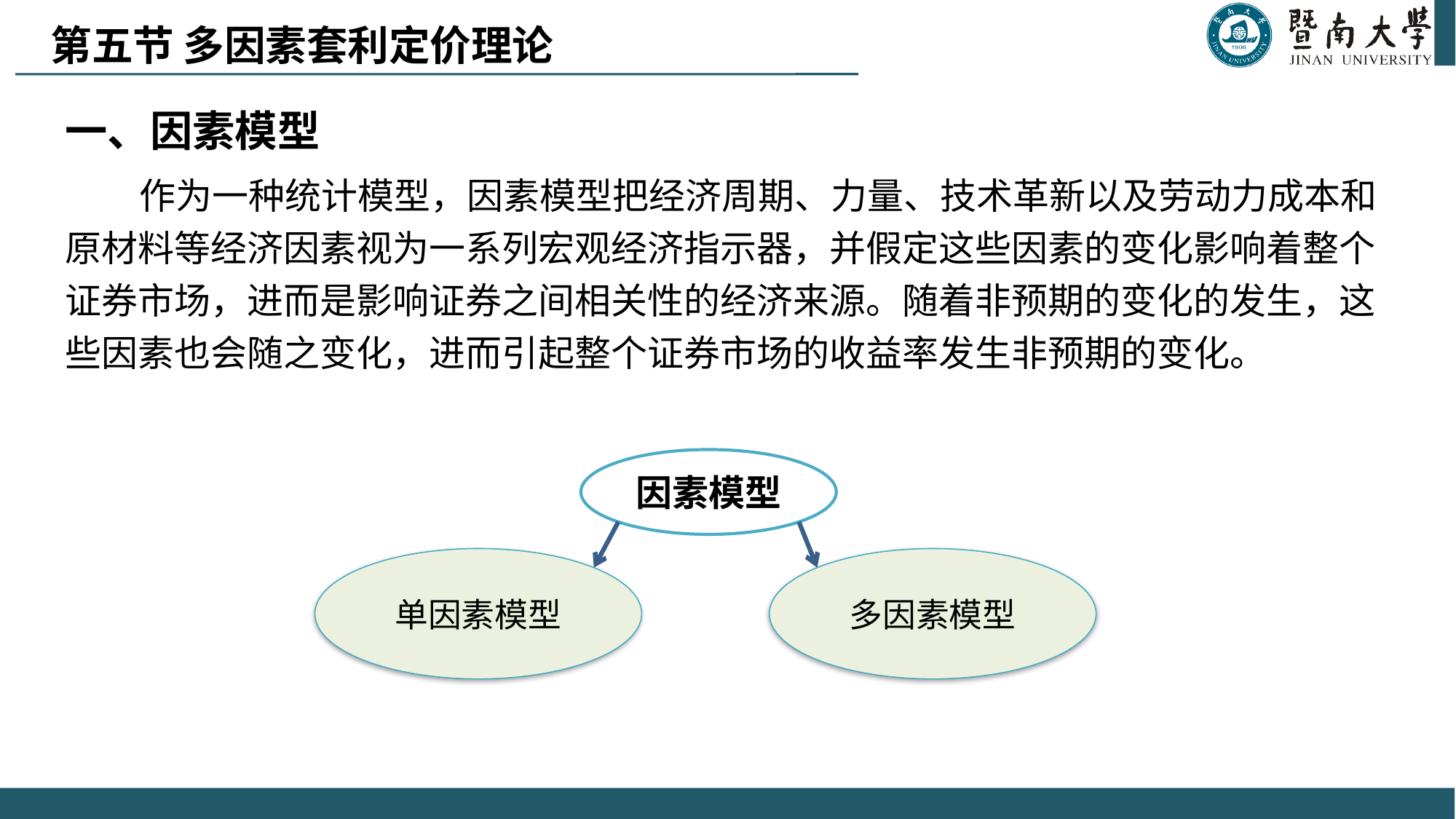

第五节 多因素套利定价理论
一、因素模型
        作为一种统计模型，因素模型把经济周期、力量、技术革新以及劳动力成本和原材料等经济因素视为一系列宏观经济指示器，并假定这些因素的变化影响着整个证券市场，进而是影响证券之间相关性的经济来源。随着非预期的变化的发生，这些因素也会随之变化，进而引起整个证券市场的收益率发生非预期的变化。

因素模型
多因素模型
单因素模型